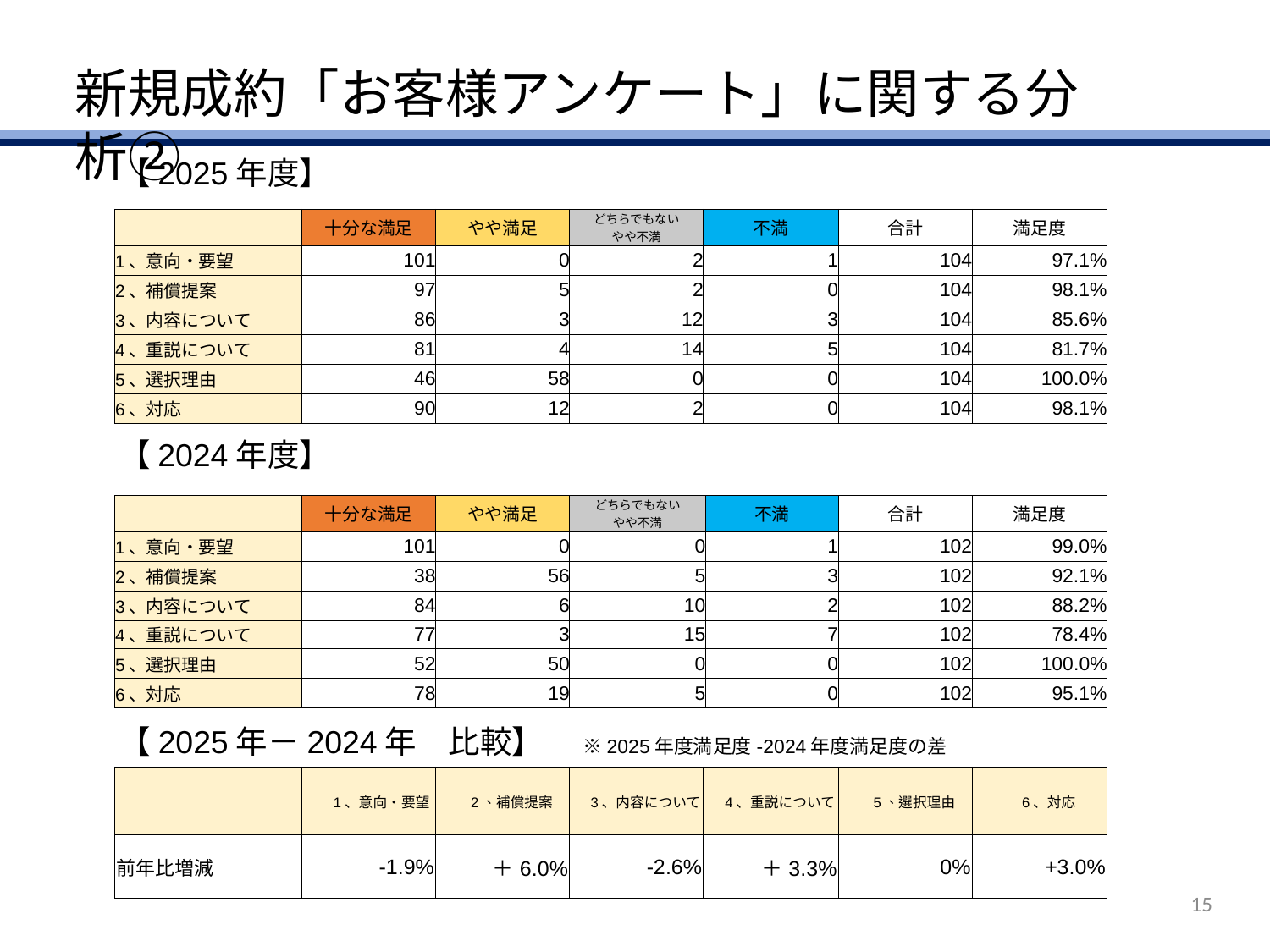

新規成約「お客様アンケート」に関する分析②
【2025年度】
|  | 十分な満足 | やや満足 | どちらでもない やや不満 | 不満 | 合計 | 満足度 |
| --- | --- | --- | --- | --- | --- | --- |
| 1、意向・要望 | 101 | 0 | 2 | 1 | 104 | 97.1% |
| 2、補償提案 | 97 | 5 | 2 | 0 | 104 | 98.1% |
| 3、内容について | 86 | 3 | 12 | 3 | 104 | 85.6% |
| 4、重説について | 81 | 4 | 14 | 5 | 104 | 81.7% |
| 5、選択理由 | 46 | 58 | 0 | 0 | 104 | 100.0% |
| 6、対応 | 90 | 12 | 2 | 0 | 104 | 98.1% |
【2024年度】
|  | 十分な満足 | やや満足 | どちらでもない やや不満 | 不満 | 合計 | 満足度 |
| --- | --- | --- | --- | --- | --- | --- |
| 1、意向・要望 | 101 | 0 | 0 | 1 | 102 | 99.0% |
| 2、補償提案 | 38 | 56 | 5 | 3 | 102 | 92.1% |
| 3、内容について | 84 | 6 | 10 | 2 | 102 | 88.2% |
| 4、重説について | 77 | 3 | 15 | 7 | 102 | 78.4% |
| 5、選択理由 | 52 | 50 | 0 | 0 | 102 | 100.0% |
| 6、対応 | 78 | 19 | 5 | 0 | 102 | 95.1% |
【2025年－2024年　比較】　　※2025年度満足度-2024年度満足度の差
|  | 1、意向・要望 | 2、補償提案 | 3、内容について | 4、重説について | 5、選択理由 | 6、対応 |
| --- | --- | --- | --- | --- | --- | --- |
| 前年比増減 | -1.9% | ＋6.0% | -2.6% | ＋3.3% | 0% | +3.0% |
|  |  |  |  |  |  |  |
15